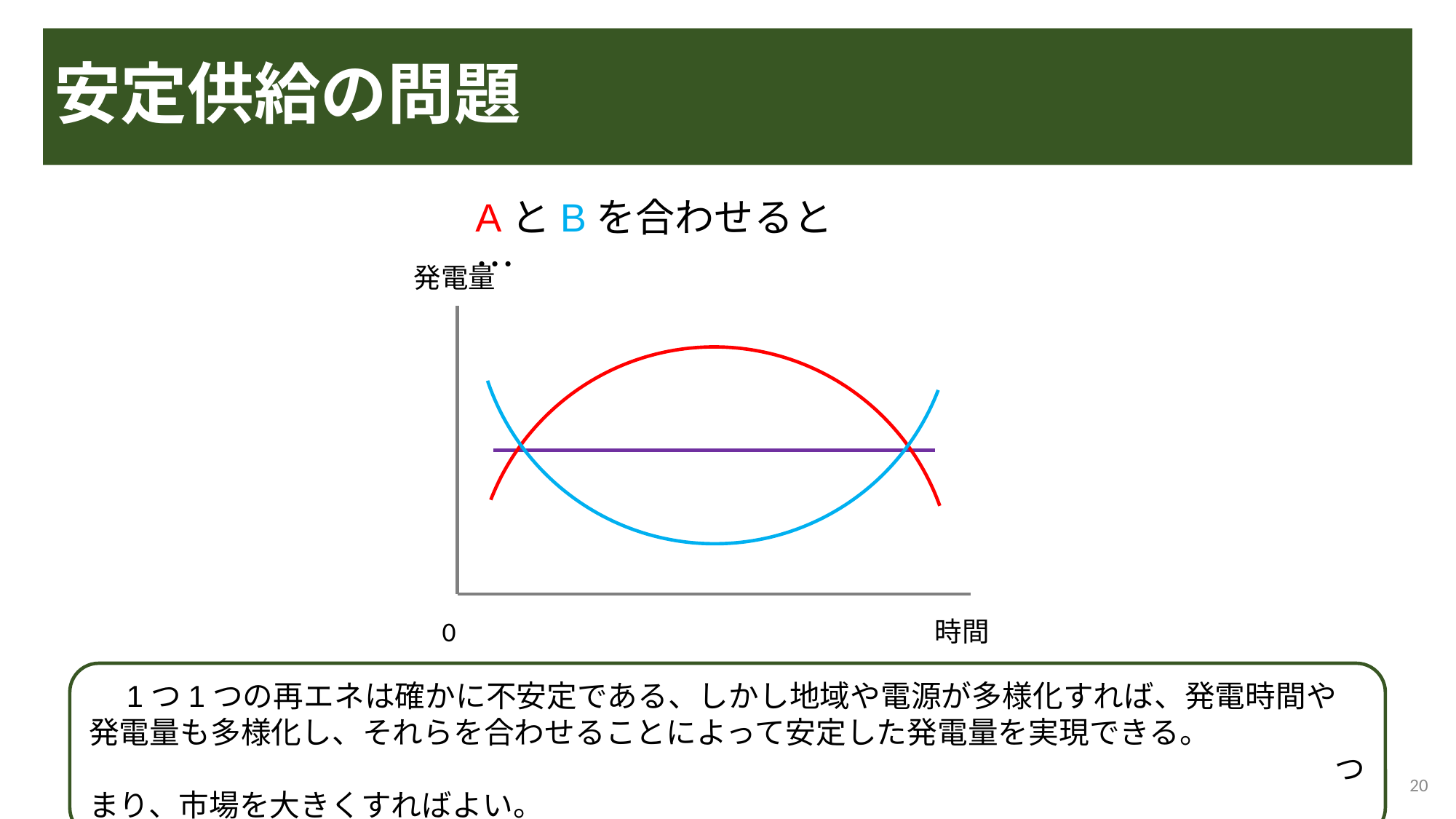

# 安定供給の問題

AとBを合わせると…
発電量

0
時間
　1つ1つの再エネは確かに不安定である、しかし地域や電源が多様化すれば、発電時間や発電量も多様化し、それらを合わせることによって安定した発電量を実現できる。
　　　　　　　　　　　　　　　　　　　　　　　　　　　　　　　　　　　　　　　　　つまり、市場を大きくすればよい。
20